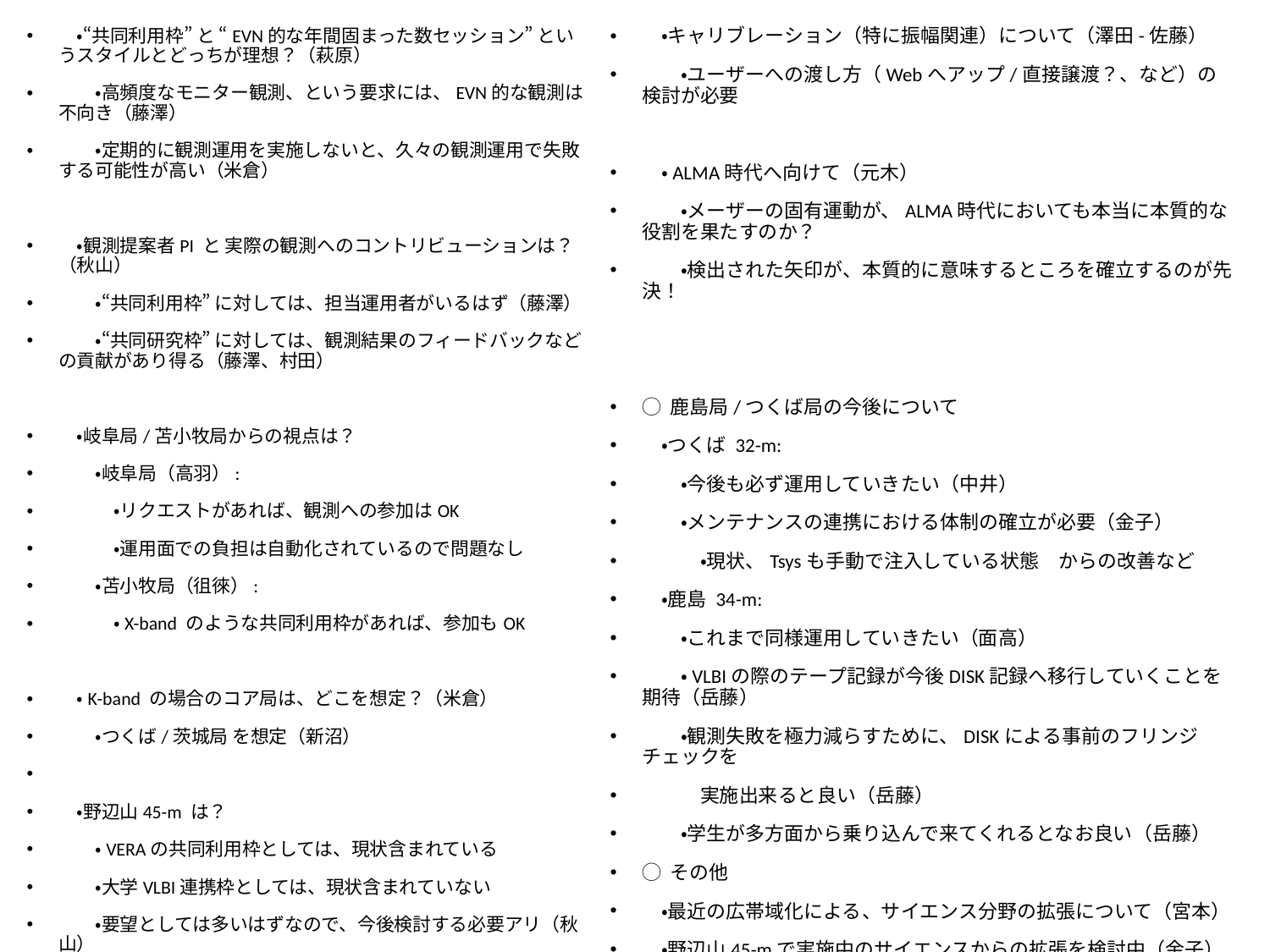

・“共同利用枠” と “EVN的な年間固まった数セッション” というスタイルとどっちが理想？（萩原）
　　・高頻度なモニター観測、という要求には、EVN的な観測は不向き（藤澤）
　　・定期的に観測運用を実施しないと、久々の観測運用で失敗する可能性が高い（米倉）

　・観測提案者PI と 実際の観測へのコントリビューションは？（秋山）
　　・“共同利用枠” に対しては、担当運用者がいるはず（藤澤）
　　・“共同研究枠” に対しては、観測結果のフィードバックなどの貢献があり得る（藤澤、村田）

　・岐阜局/苫小牧局からの視点は？
　　・岐阜局（高羽）:
　　　・リクエストがあれば、観測への参加はOK
　　　・運用面での負担は自動化されているので問題なし
　　・苫小牧局（徂徠）:
　　　・X-band のような共同利用枠があれば、参加もOK

　・K-band の場合のコア局は、どこを想定？（米倉）
　　・つくば/茨城局 を想定（新沼）

　・野辺山45-m は？
　　・VERAの共同利用枠としては、現状含まれている
　　・大学VLBI連携枠としては、現状含まれていない
　　・要望としては多いはずなので、今後検討する必要アリ（秋山）
　・キャリブレーション（特に振幅関連）について（澤田-佐藤）
　　・ユーザーへの渡し方（Webへアップ/直接譲渡？、など）の検討が必要

　・ALMA時代へ向けて（元木）
　　・メーザーの固有運動が、ALMA時代においても本当に本質的な役割を果たすのか？
　　・検出された矢印が、本質的に意味するところを確立するのが先決！

◯ 鹿島局/つくば局の今後について
　・つくば 32-m:
　　・今後も必ず運用していきたい（中井）
　　・メンテナンスの連携における体制の確立が必要（金子）
　　　・現状、Tsysも手動で注入している状態　からの改善など
　・鹿島 34-m:
　　・これまで同様運用していきたい（面高）
　　・VLBIの際のテープ記録が今後DISK記録へ移行していくことを期待（岳藤）
　　・観測失敗を極力減らすために、DISKによる事前のフリンジチェックを
　　　実施出来ると良い（岳藤）
　　・学生が多方面から乗り込んで来てくれるとなお良い（岳藤）
◯ その他
　・最近の広帯域化による、サイエンス分野の拡張について（宮本）
　・野辺山45-mで実施中のサイエンスからの拡張を検討中（金子）
　・専任のポスドクが必要では？（蜂須賀、村田）